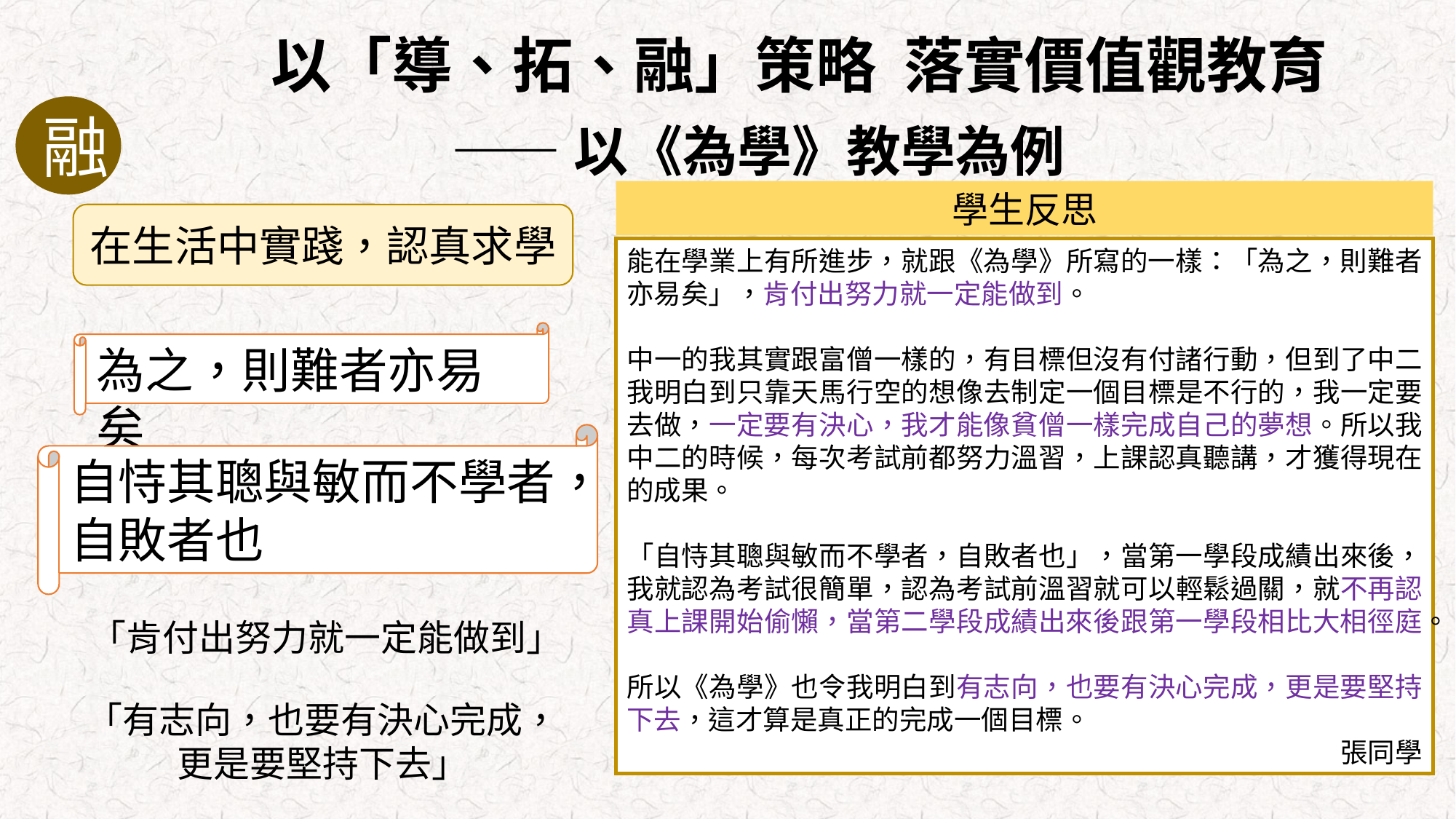

以「導、拓、融」策略  落實價值觀教育
融
——以《為學》教學為例
學生反思
在生活中實踐，認真求學
能在學業上有所進步，就跟《為學》所寫的一樣：「為之，則難者亦易矣」，肯付出努力就一定能做到。

中一的我其實跟富僧一樣的，有目標但沒有付諸行動，但到了中二我明白到只靠天馬行空的想像去制定一個目標是不行的，我一定要去做，一定要有決心，我才能像貧僧一樣完成自己的夢想。所以我中二的時候，每次考試前都努力溫習，上課認真聽講，才獲得現在的成果。

「自恃其聰與敏而不學者，自敗者也」，當第一學段成績出來後，我就認為考試很簡單，認為考試前溫習就可以輕鬆過關，就不再認真上課開始偷懶，當第二學段成績出來後跟第一學段相比大相徑庭。

所以《為學》也令我明白到有志向，也要有決心完成，更是要堅持下去，這才算是真正的完成一個目標。
張同學
為之，則難者亦易矣
自恃其聰與敏而不學者，自敗者也
「肯付出努力就一定能做到」
「有志向，也要有決心完成，
更是要堅持下去」